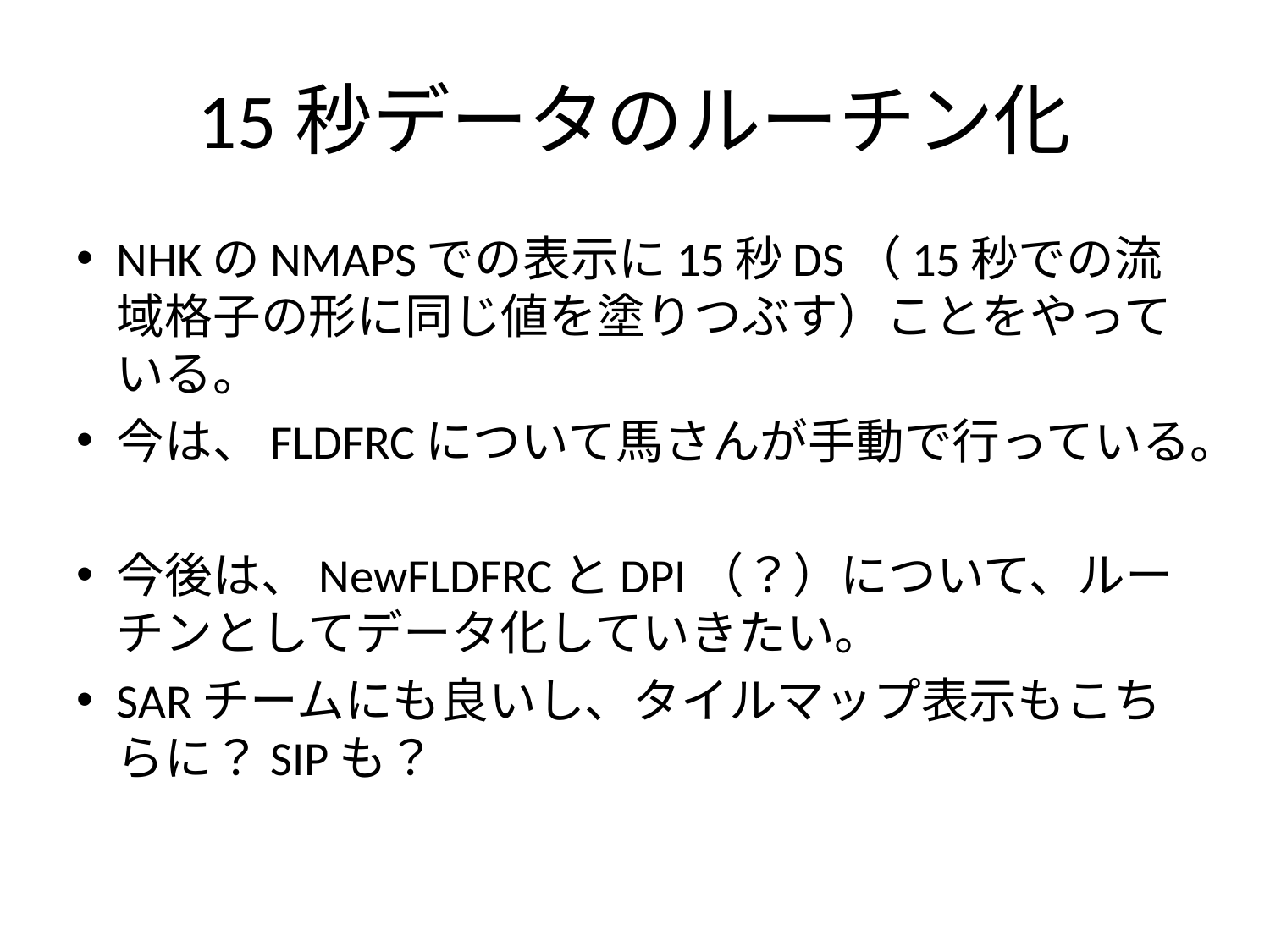

# 15秒データのルーチン化
NHKのNMAPSでの表示に15秒DS（15秒での流域格子の形に同じ値を塗りつぶす）ことをやっている。
今は、FLDFRCについて馬さんが手動で行っている。

今後は、NewFLDFRCとDPI（？）について、ルーチンとしてデータ化していきたい。
SARチームにも良いし、タイルマップ表示もこちらに？SIPも？